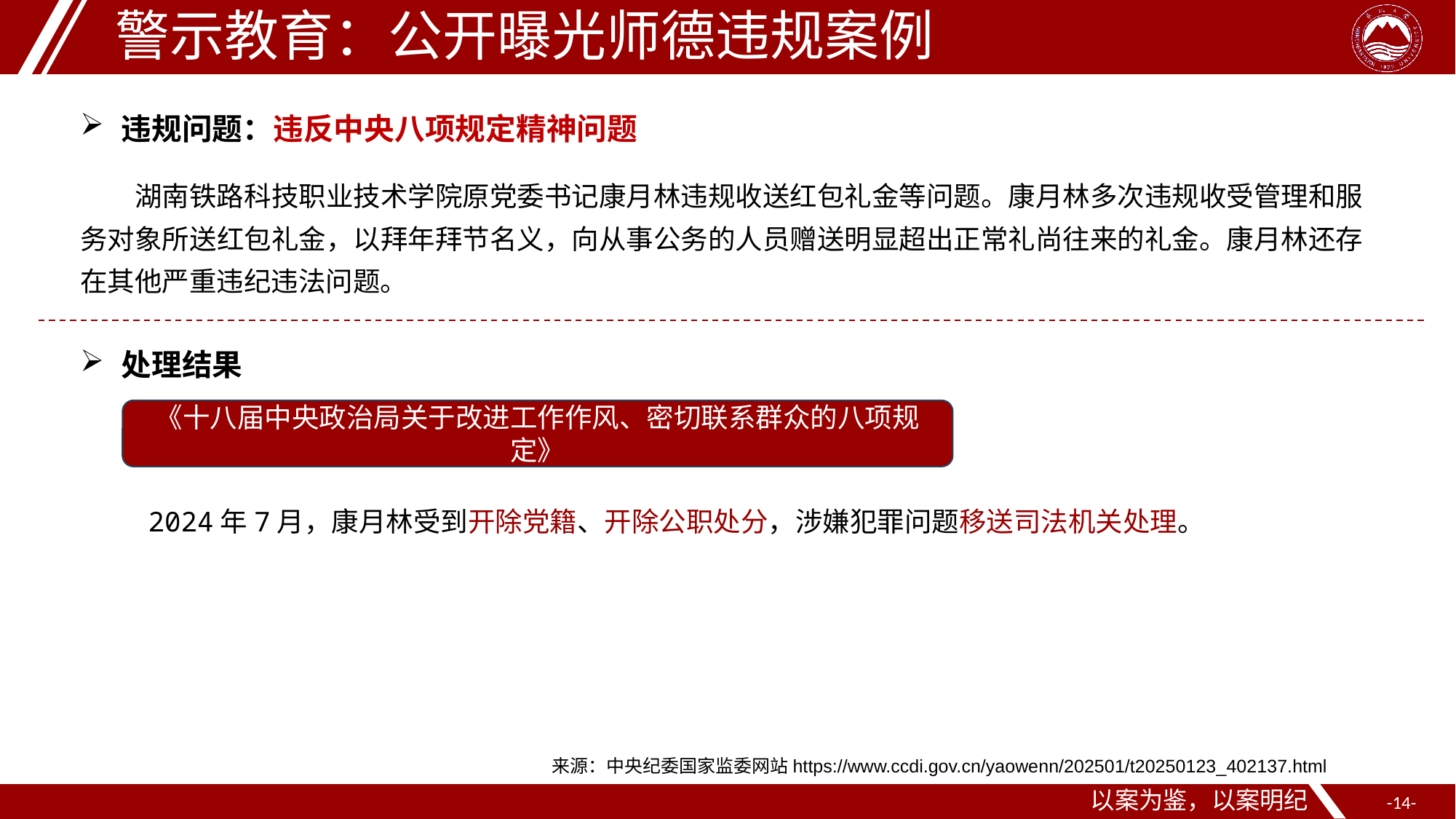

警示教育：公开曝光师德违规案例
违规问题：违反中央八项规定精神问题

湖南铁路科技职业技术学院原党委书记康月林违规收送红包礼金等问题。康月林多次违规收受管理和服务对象所送红包礼金，以拜年拜节名义，向从事公务的人员赠送明显超出正常礼尚往来的礼金。康月林还存在其他严重违纪违法问题。
处理结果
《十八届中央政治局关于改进工作作风、密切联系群众的八项规定》
2024年7月，康月林受到开除党籍、开除公职处分，涉嫌犯罪问题移送司法机关处理。
来源：中央纪委国家监委网站https://www.ccdi.gov.cn/yaowenn/202501/t20250123_402137.html
以案为鉴，以案明纪
-14-